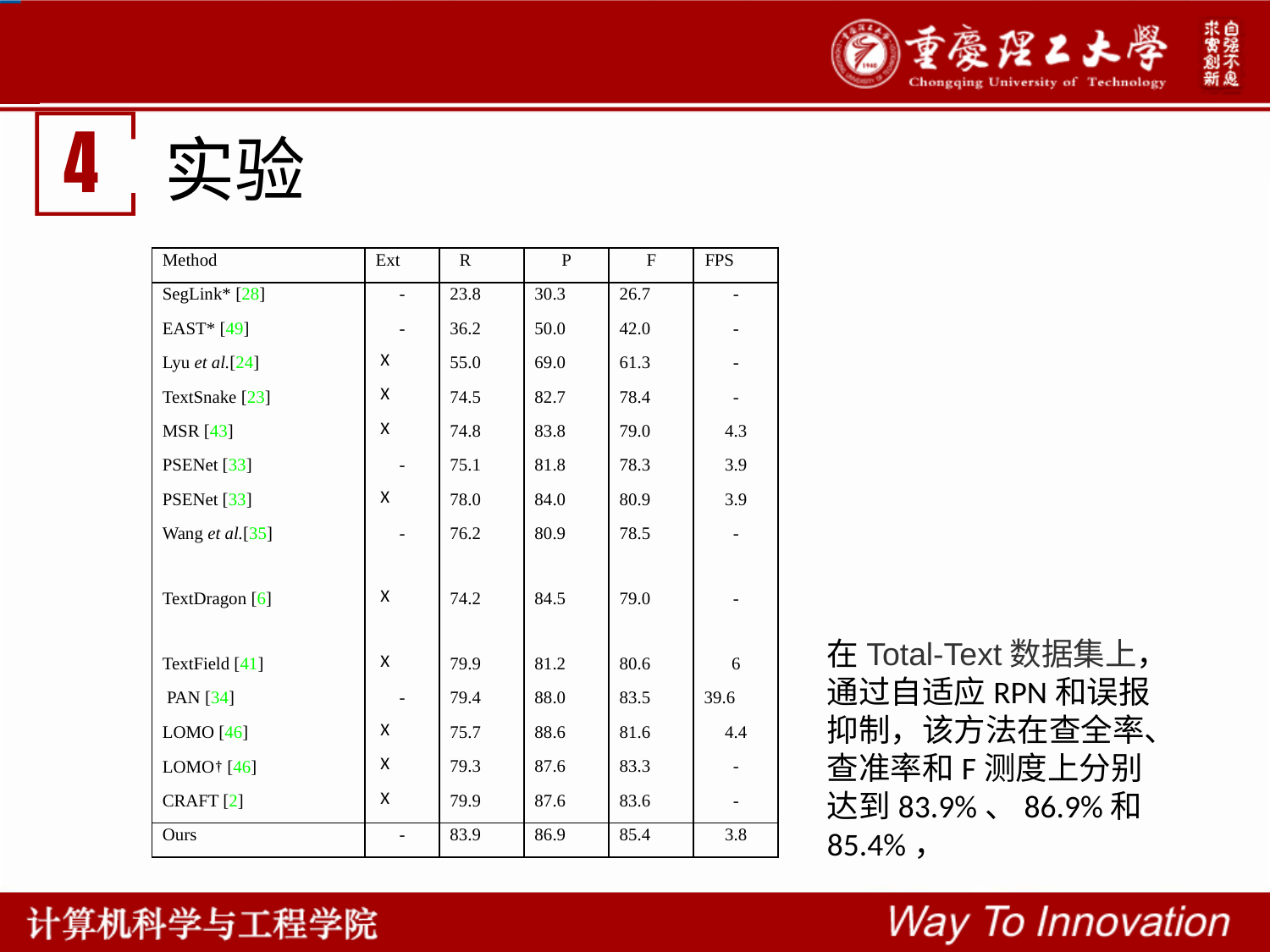

4
实验
| Method | Ext | R | P | F | FPS |
| --- | --- | --- | --- | --- | --- |
| SegLink\* [28] | - | 23.8 | 30.3 | 26.7 | - |
| EAST\* [49] | - | 36.2 | 50.0 | 42.0 | - |
| Lyu et al.[24] | X | 55.0 | 69.0 | 61.3 | - |
| TextSnake [23] | X | 74.5 | 82.7 | 78.4 | - |
| MSR [43] | X | 74.8 | 83.8 | 79.0 | 4.3 |
| PSENet [33] | - | 75.1 | 81.8 | 78.3 | 3.9 |
| PSENet [33] | X | 78.0 | 84.0 | 80.9 | 3.9 |
| Wang et al.[35] | - | 76.2 | 80.9 | 78.5 | - |
| TextDragon [6] | X | 74.2 | 84.5 | 79.0 | - |
| TextField [41] | X | 79.9 | 81.2 | 80.6 | 6 |
| PAN [34] | - | 79.4 | 88.0 | 83.5 | 39.6 |
| LOMO [46] | X | 75.7 | 88.6 | 81.6 | 4.4 |
| LOMO† [46] | X | 79.3 | 87.6 | 83.3 | - |
| CRAFT [2] | X | 79.9 | 87.6 | 83.6 | - |
| Ours | - | 83.9 | 86.9 | 85.4 | 3.8 |
在Total-Text数据集上，通过自适应RPN和误报抑制，该方法在查全率、查准率和F测度上分别达到83.9%、86.9%和85.4%，